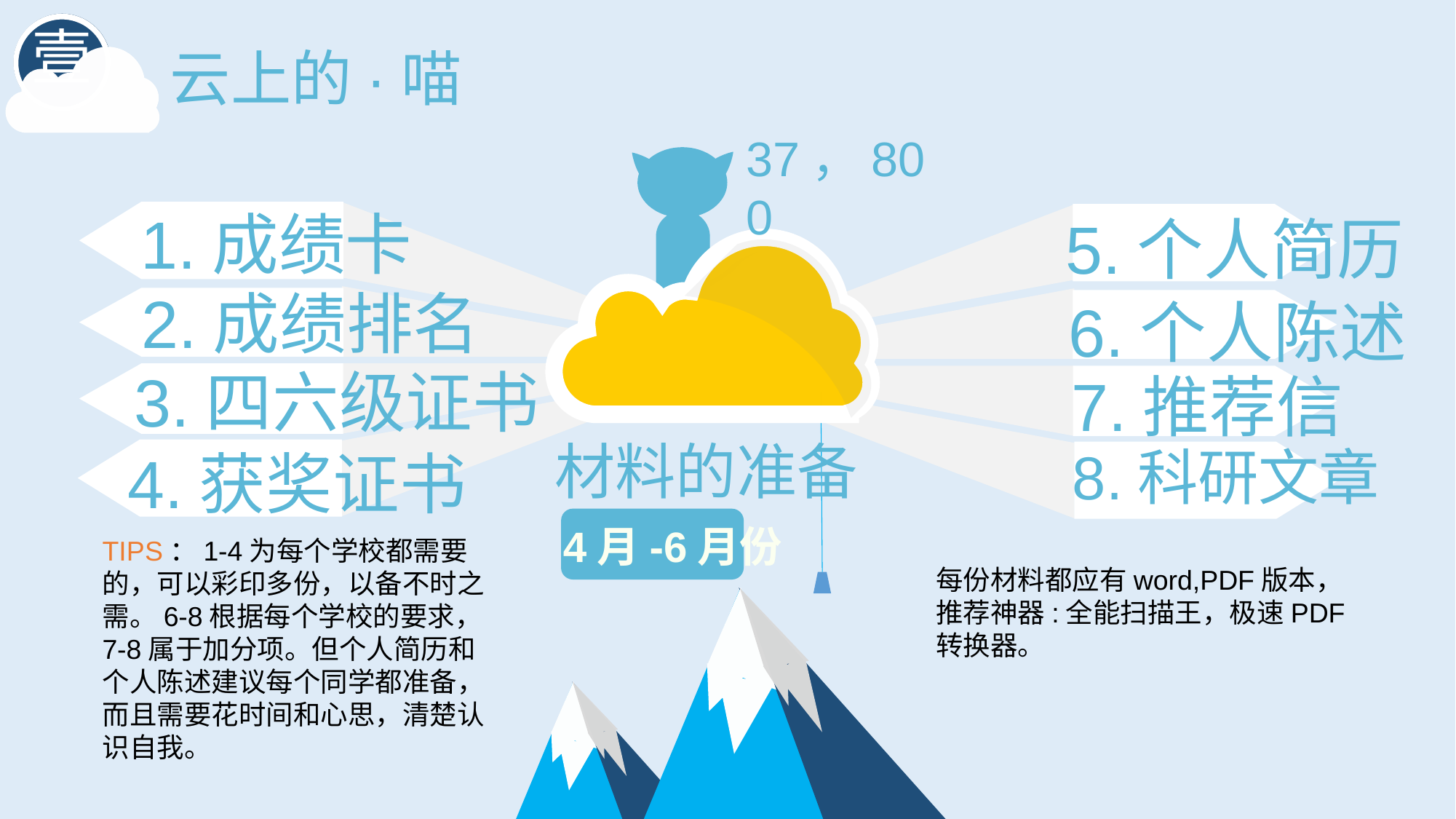

壹
云上的·喵

37，800

1.成绩卡

5.个人简历

2.成绩排名
6.个人陈述
3.四六级证书
7.推荐信

材料的准备
8.科研文章
4.获奖证书

4月-6月份
TIPS：1-4为每个学校都需要的，可以彩印多份，以备不时之需。6-8根据每个学校的要求，7-8属于加分项。但个人简历和个人陈述建议每个同学都准备，而且需要花时间和心思，清楚认识自我。
每份材料都应有word,PDF版本，推荐神器:全能扫描王，极速PDF转换器。